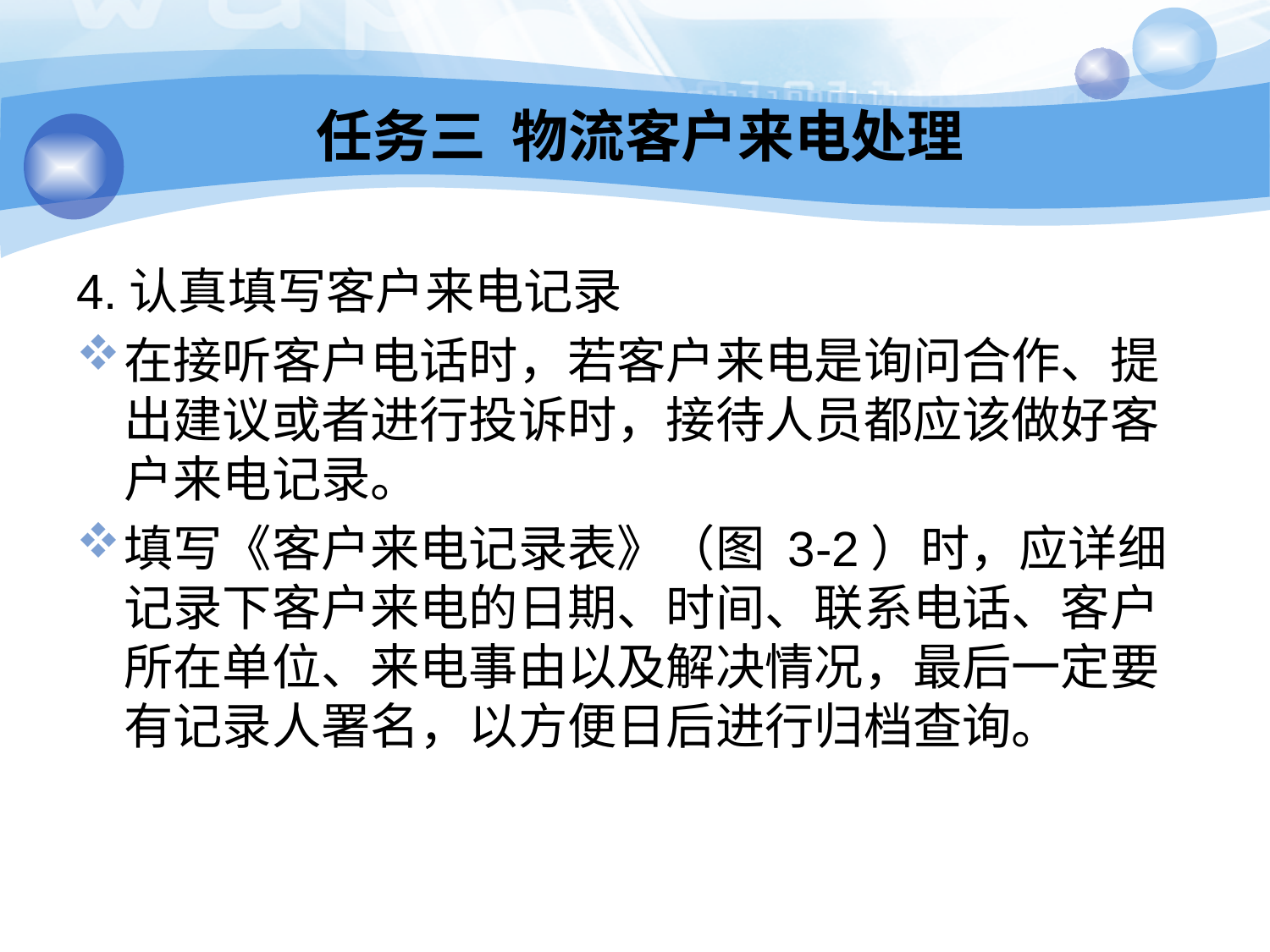

# 任务三  物流客户来电处理
4.认真填写客户来电记录
在接听客户电话时，若客户来电是询问合作、提出建议或者进行投诉时，接待人员都应该做好客户来电记录。
填写《客户来电记录表》（图 3-2）时，应详细记录下客户来电的日期、时间、联系电话、客户所在单位、来电事由以及解决情况，最后一定要有记录人署名，以方便日后进行归档查询。